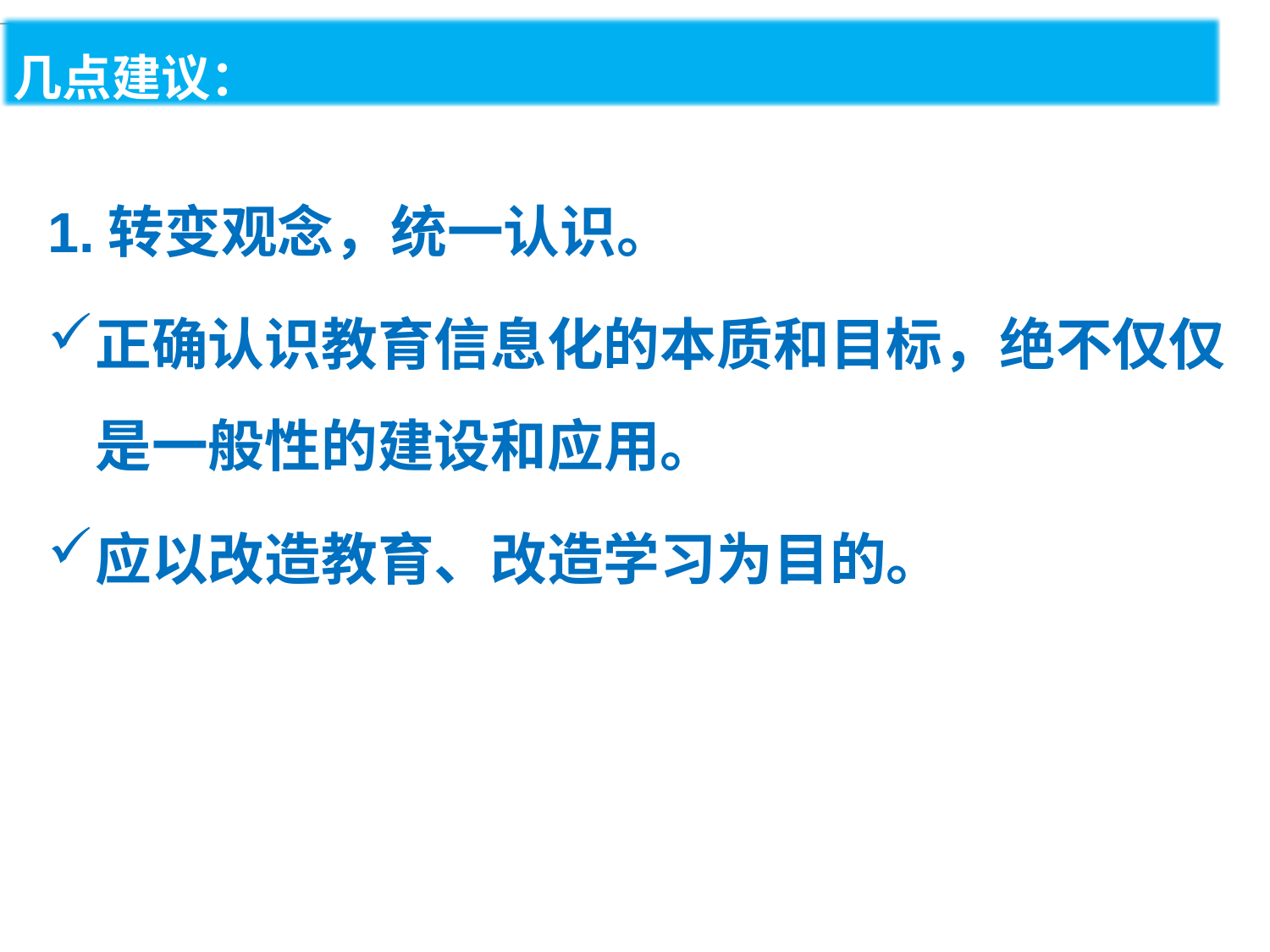

几点建议：
1.转变观念，统一认识。
正确认识教育信息化的本质和目标，绝不仅仅是一般性的建设和应用。
应以改造教育、改造学习为目的。